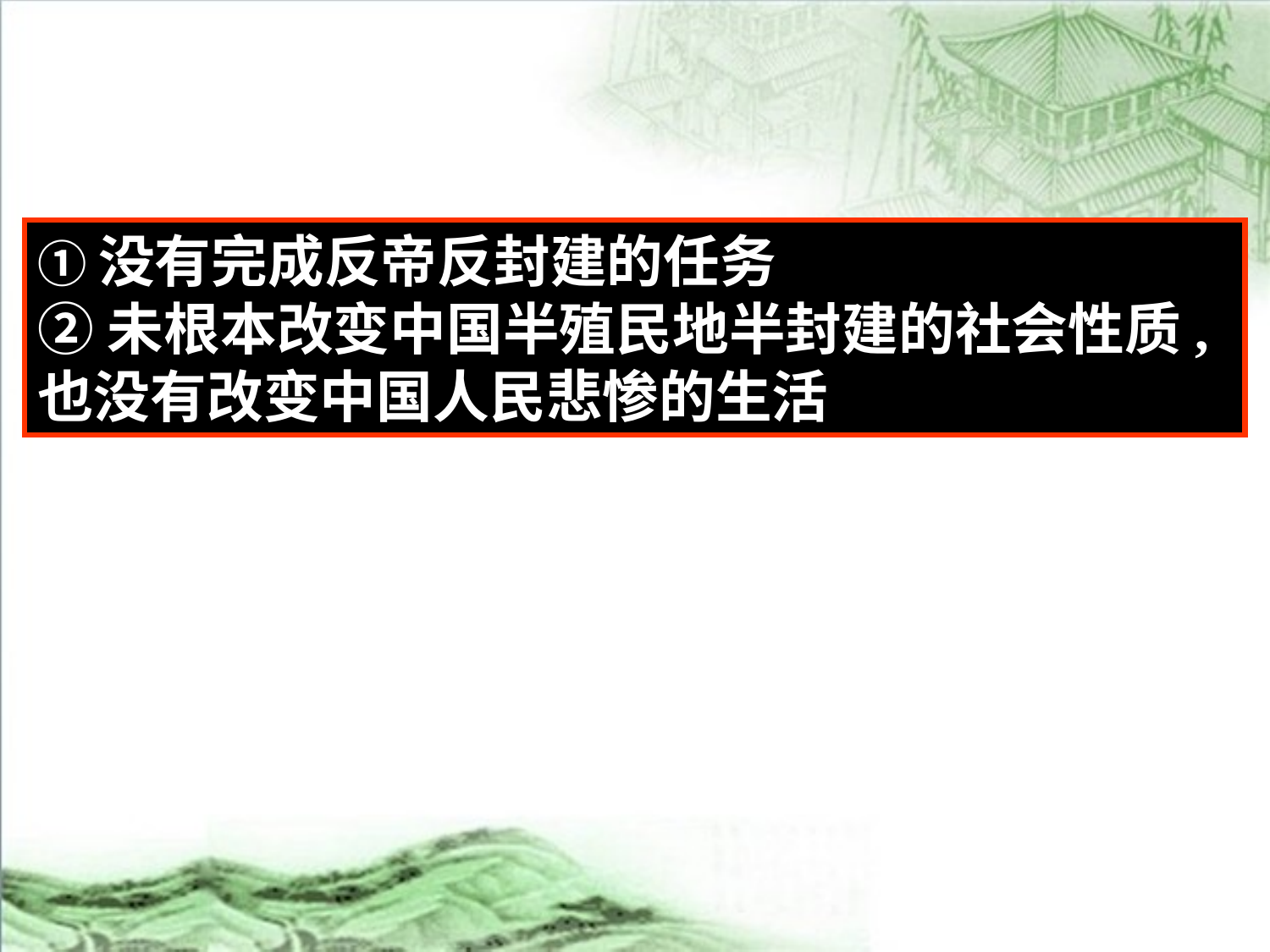

①没有完成反帝反封建的任务
②未根本改变中国半殖民地半封建的社会性质,
也没有改变中国人民悲惨的生活